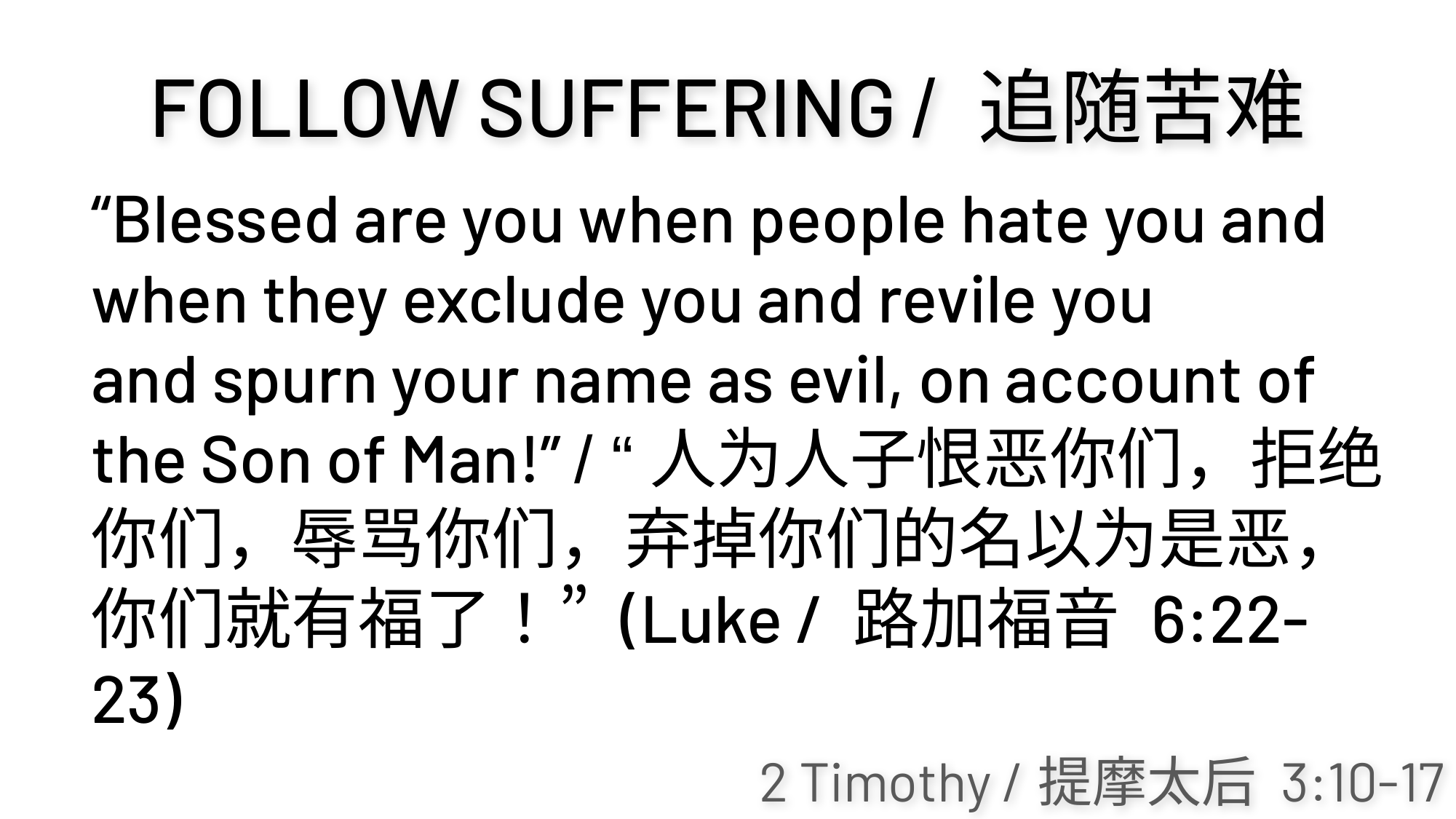

FOLLOW SUFFERING / 追随苦难
“Blessed are you when people hate you and when they exclude you and revile you and spurn your name as evil, on account of the Son of Man!” / “人为人子恨恶你们，拒绝你们，辱骂你们，弃掉你们的名以为是恶，你们就有福了！” (Luke / 路加福音 6:22-23)
2 Timothy /提摩太后 3:10-17